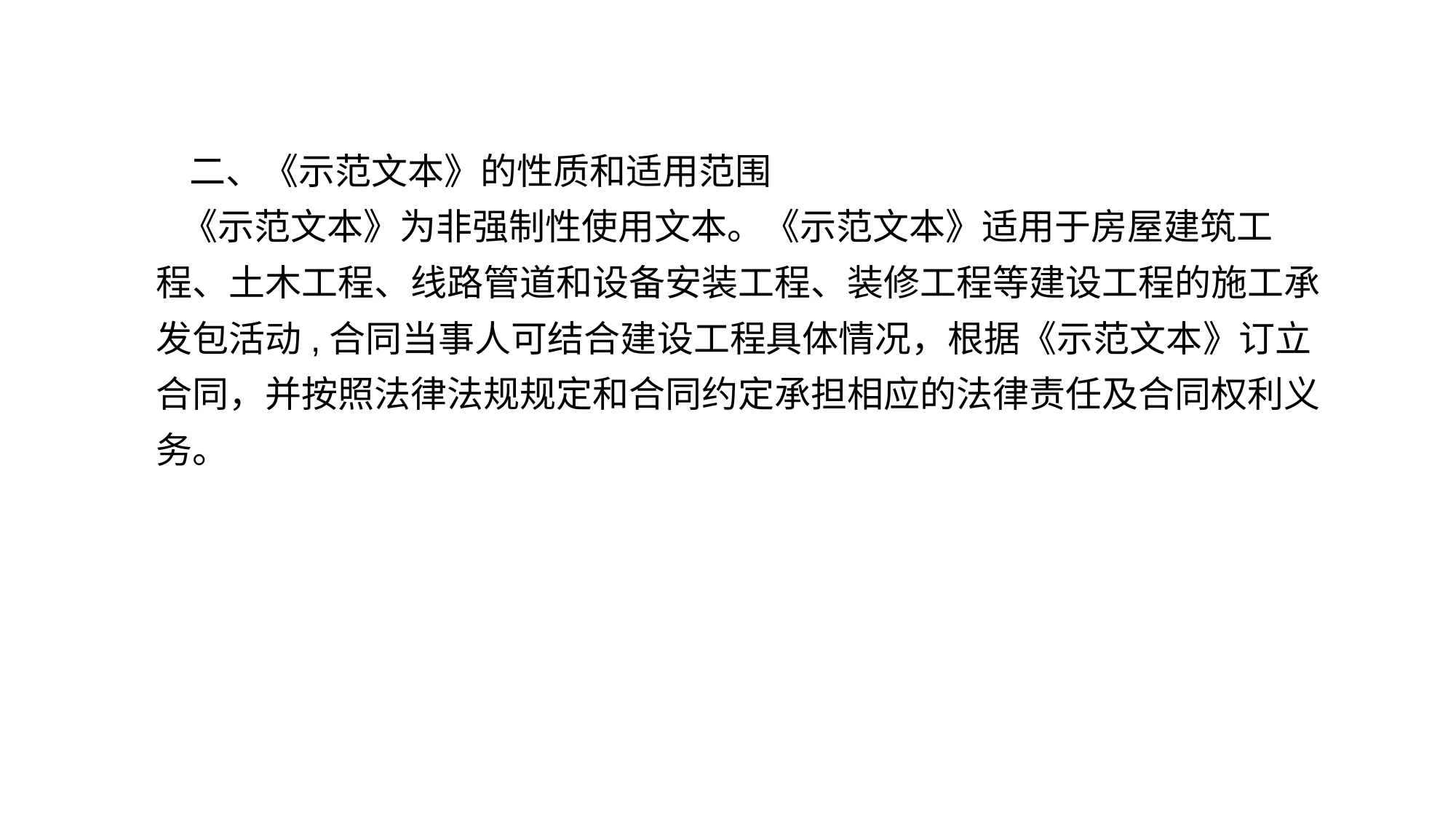

二、《示范文本》的性质和适用范围
  《示范文本》为非强制性使用文本。《示范文本》适用于房屋建筑工程、土木工程、线路管道和设备安装工程、装修工程等建设工程的施工承发包活动,合同当事人可结合建设工程具体情况，根据《示范文本》订立合同，并按照法律法规规定和合同约定承担相应的法律责任及合同权利义务。